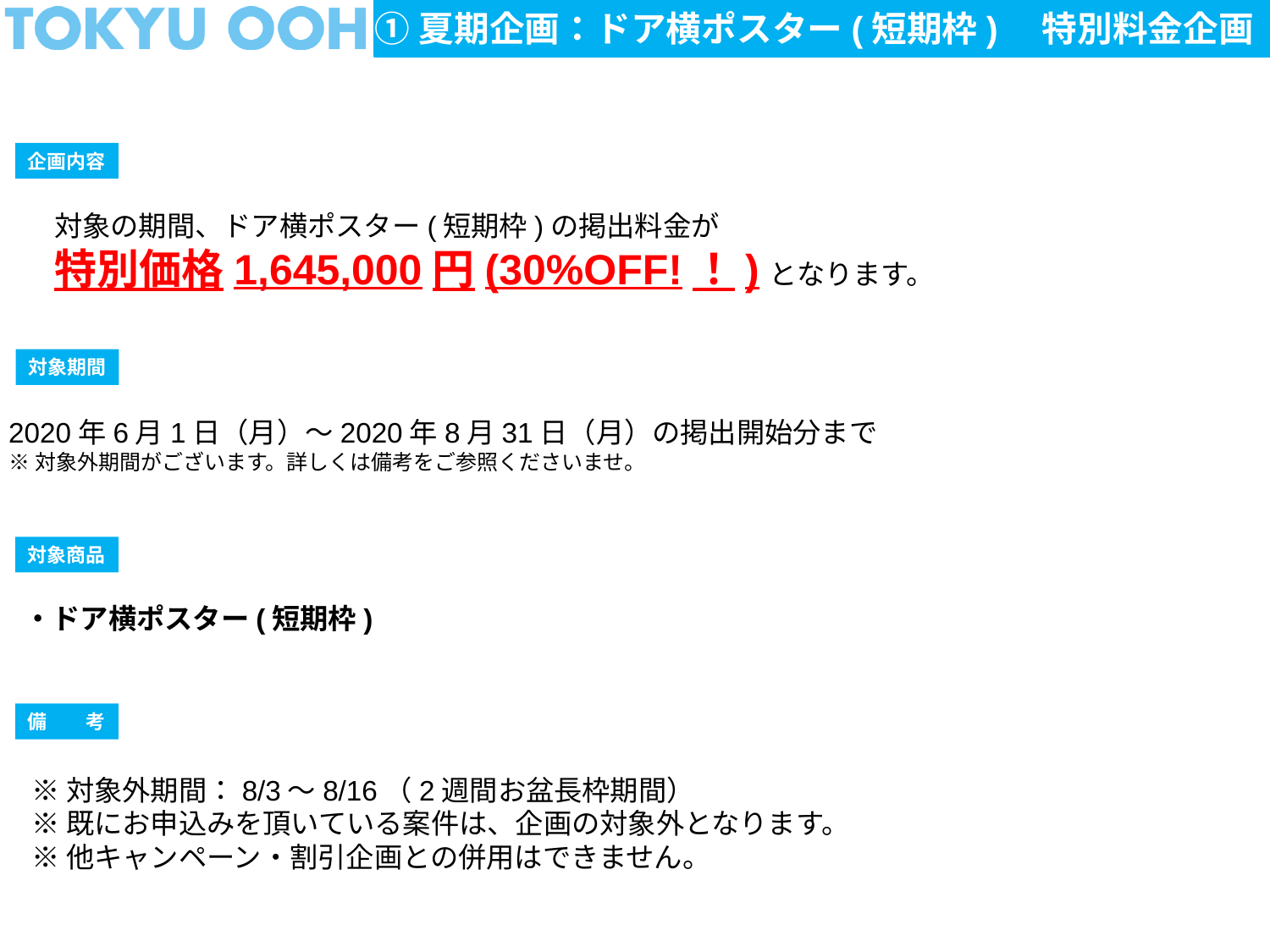

①夏期企画：ドア横ポスター(短期枠)　特別料金企画
企画内容
対象の期間、ドア横ポスター(短期枠)の掲出料金が
特別価格1,645,000円(30%OFF!！)となります。

対象期間
2020年6月1日（月）～2020年8月31日（月）の掲出開始分まで
※対象外期間がございます。詳しくは備考をご参照くださいませ。
対象商品
・ドア横ポスター(短期枠)
備　　考
※対象外期間：8/3～8/16（2週間お盆長枠期間）
※既にお申込みを頂いている案件は、企画の対象外となります。
※他キャンペーン・割引企画との併用はできません。